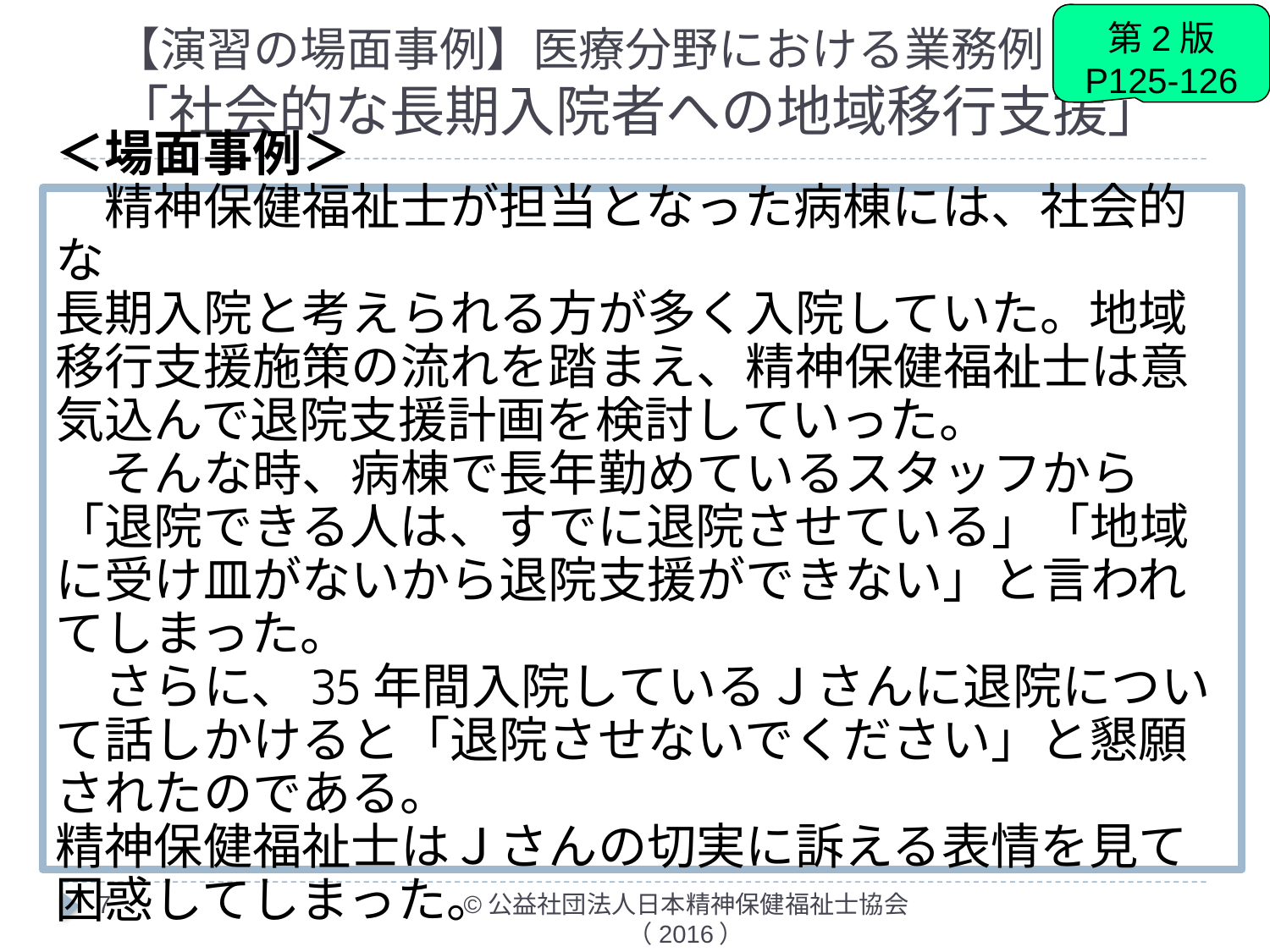

第2版
P125-126
# 【演習の場面事例】医療分野における業務例 「社会的な長期入院者への地域移行支援」
＜場面事例＞
　精神保健福祉士が担当となった病棟には、社会的な
長期入院と考えられる方が多く入院していた。地域移行支援施策の流れを踏まえ、精神保健福祉士は意気込んで退院支援計画を検討していった。
　そんな時、病棟で長年勤めているスタッフから「退院できる人は、すでに退院させている」「地域に受け皿がないから退院支援ができない」と言われてしまった。
　さらに、35年間入院しているＪさんに退院について話しかけると「退院させないでください」と懇願されたのである。
精神保健福祉士はＪさんの切実に訴える表情を見て困惑してしまった。

7
©公益社団法人日本精神保健福祉士協会（2016）